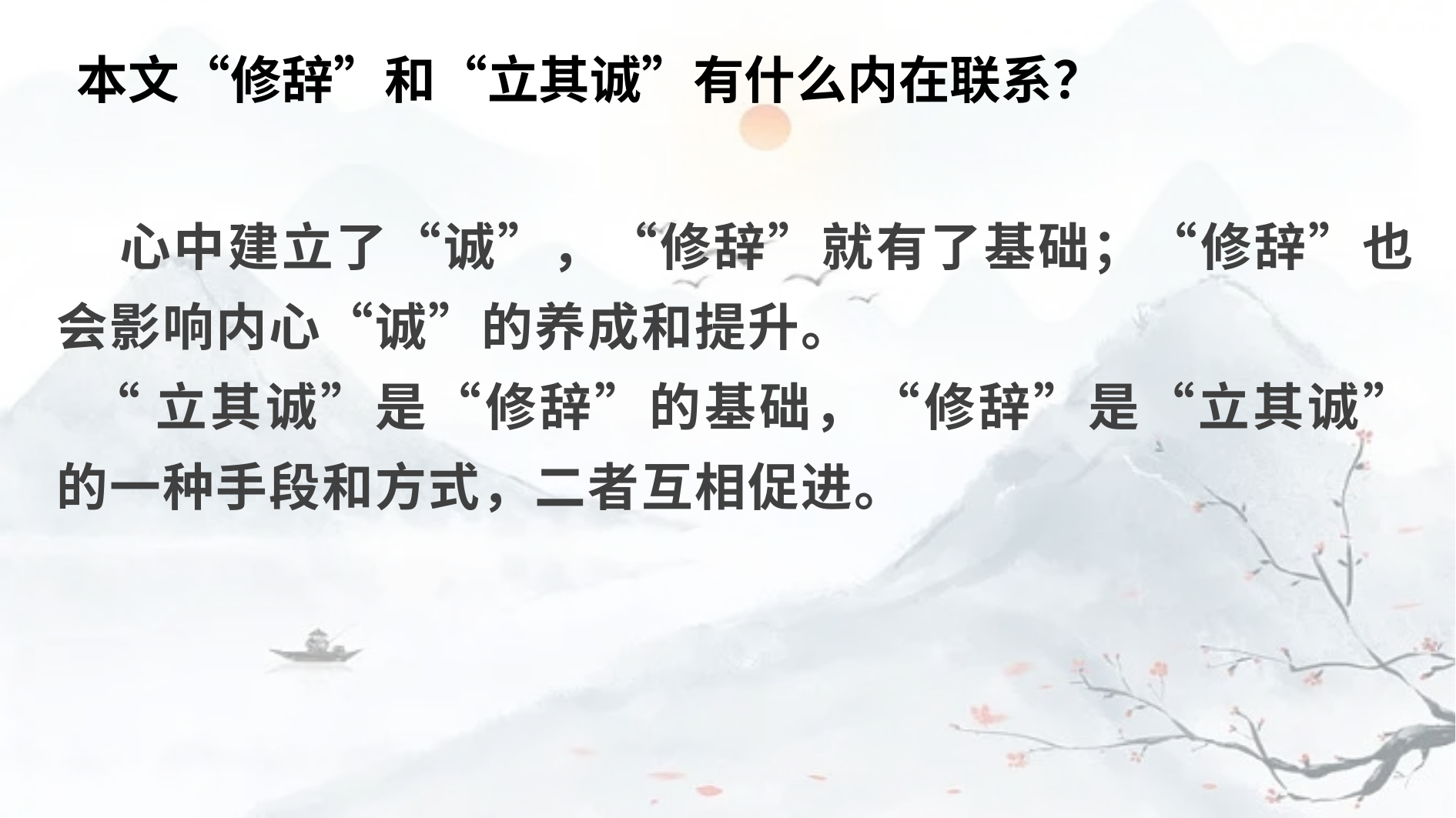

本文“修辞”和“立其诚”有什么内在联系？
    心中建立了“诚”，“修辞”就有了基础；“修辞”也会影响内心“诚”的养成和提升。
  “立其诚”是“修辞”的基础，“修辞”是“立其诚”的一种手段和方式，二者互相促进。